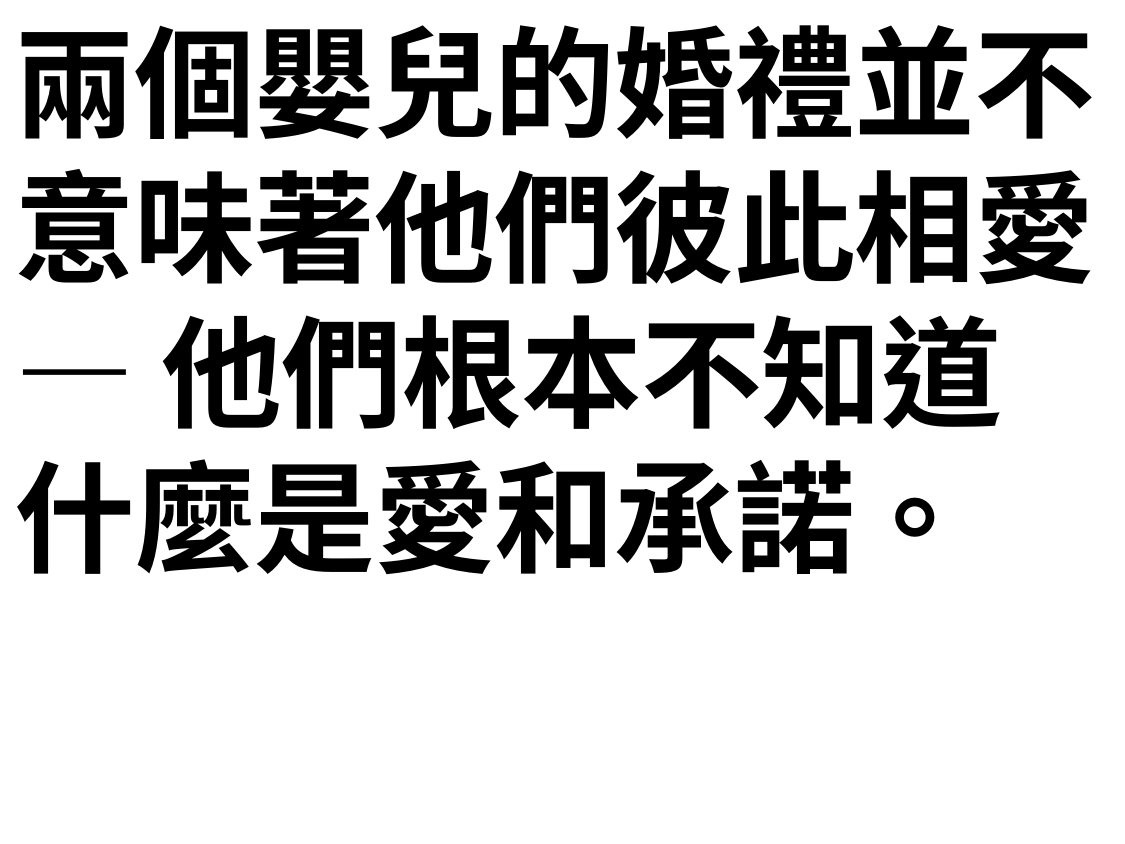

兩個嬰兒的婚禮並不意味著他們彼此相愛 — 他們根本不知道什麼是愛和承諾。